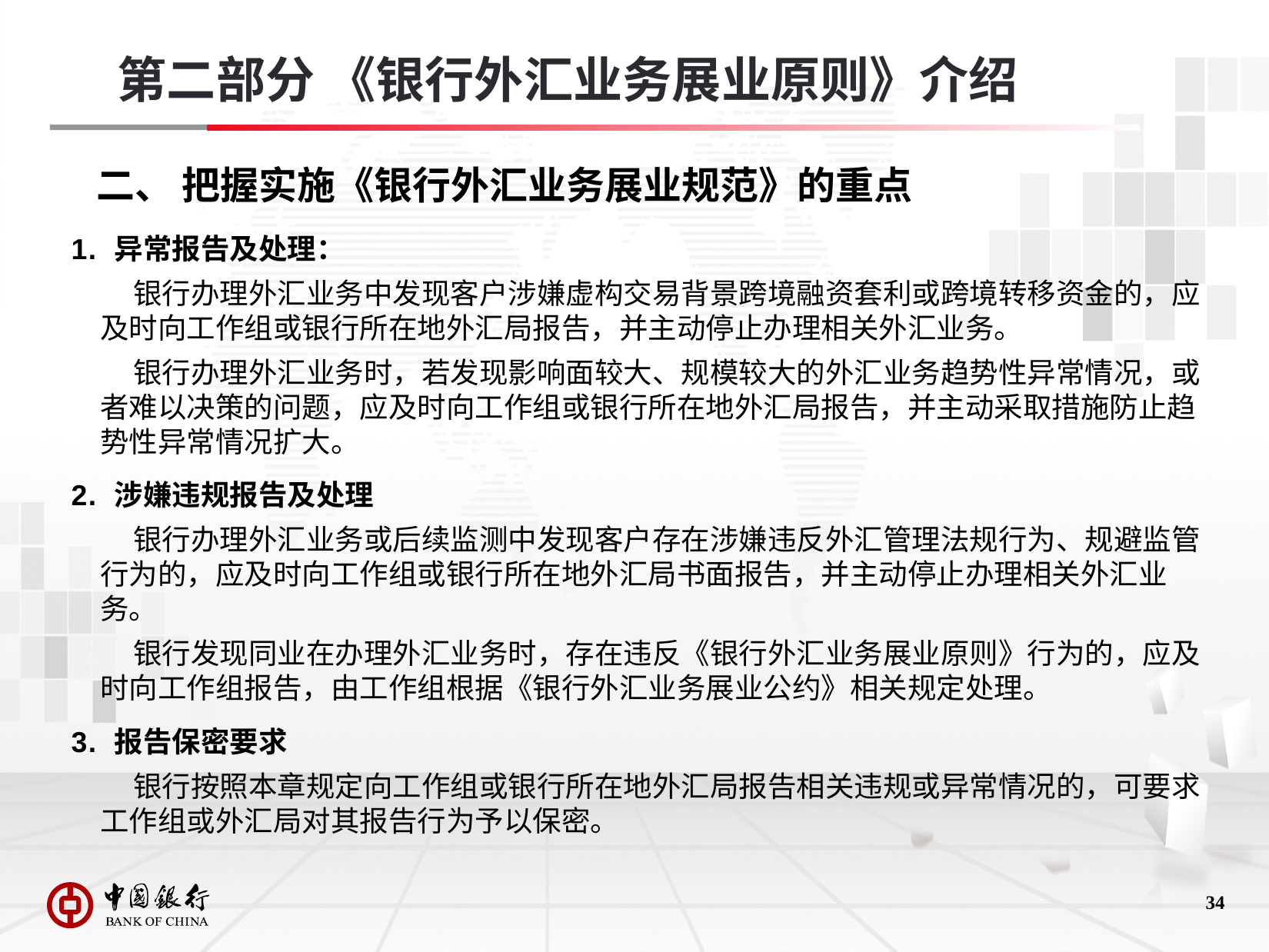

第二部分 《银行外汇业务展业原则》介绍
# 二、 把握实施《银行外汇业务展业规范》的重点
异常报告及处理：
    银行办理外汇业务中发现客户涉嫌虚构交易背景跨境融资套利或跨境转移资金的，应及时向工作组或银行所在地外汇局报告，并主动停止办理相关外汇业务。
    银行办理外汇业务时，若发现影响面较大、规模较大的外汇业务趋势性异常情况，或者难以决策的问题，应及时向工作组或银行所在地外汇局报告，并主动采取措施防止趋势性异常情况扩大。
涉嫌违规报告及处理
    银行办理外汇业务或后续监测中发现客户存在涉嫌违反外汇管理法规行为、规避监管行为的，应及时向工作组或银行所在地外汇局书面报告，并主动停止办理相关外汇业务。
    银行发现同业在办理外汇业务时，存在违反《银行外汇业务展业原则》行为的，应及时向工作组报告，由工作组根据《银行外汇业务展业公约》相关规定处理。
报告保密要求
    银行按照本章规定向工作组或银行所在地外汇局报告相关违规或异常情况的，可要求工作组或外汇局对其报告行为予以保密。
34